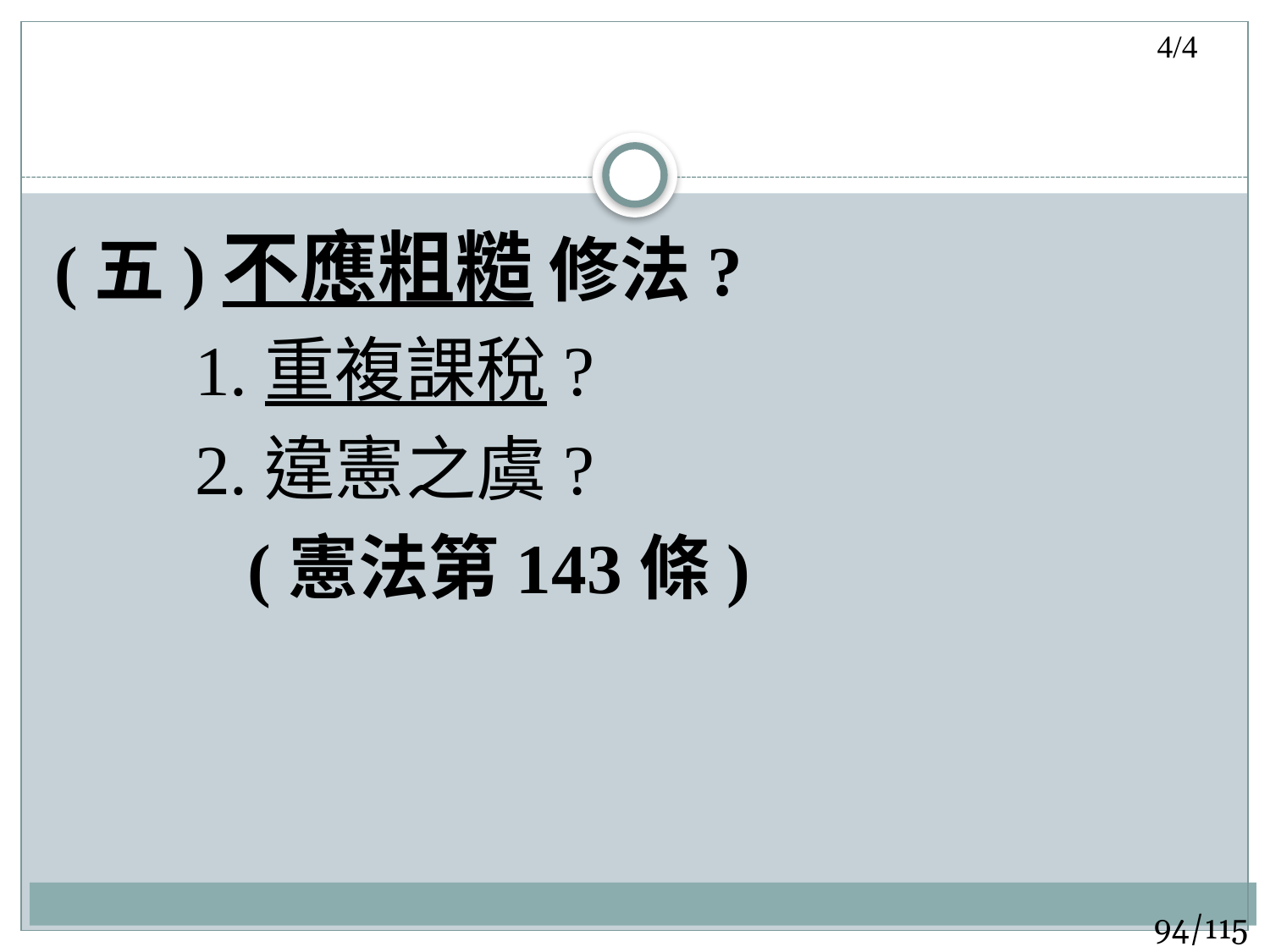

4/4
#

(五)不應粗糙 修法?
        1.重複課稅?
        2.違憲之虞?
           (憲法第143條)